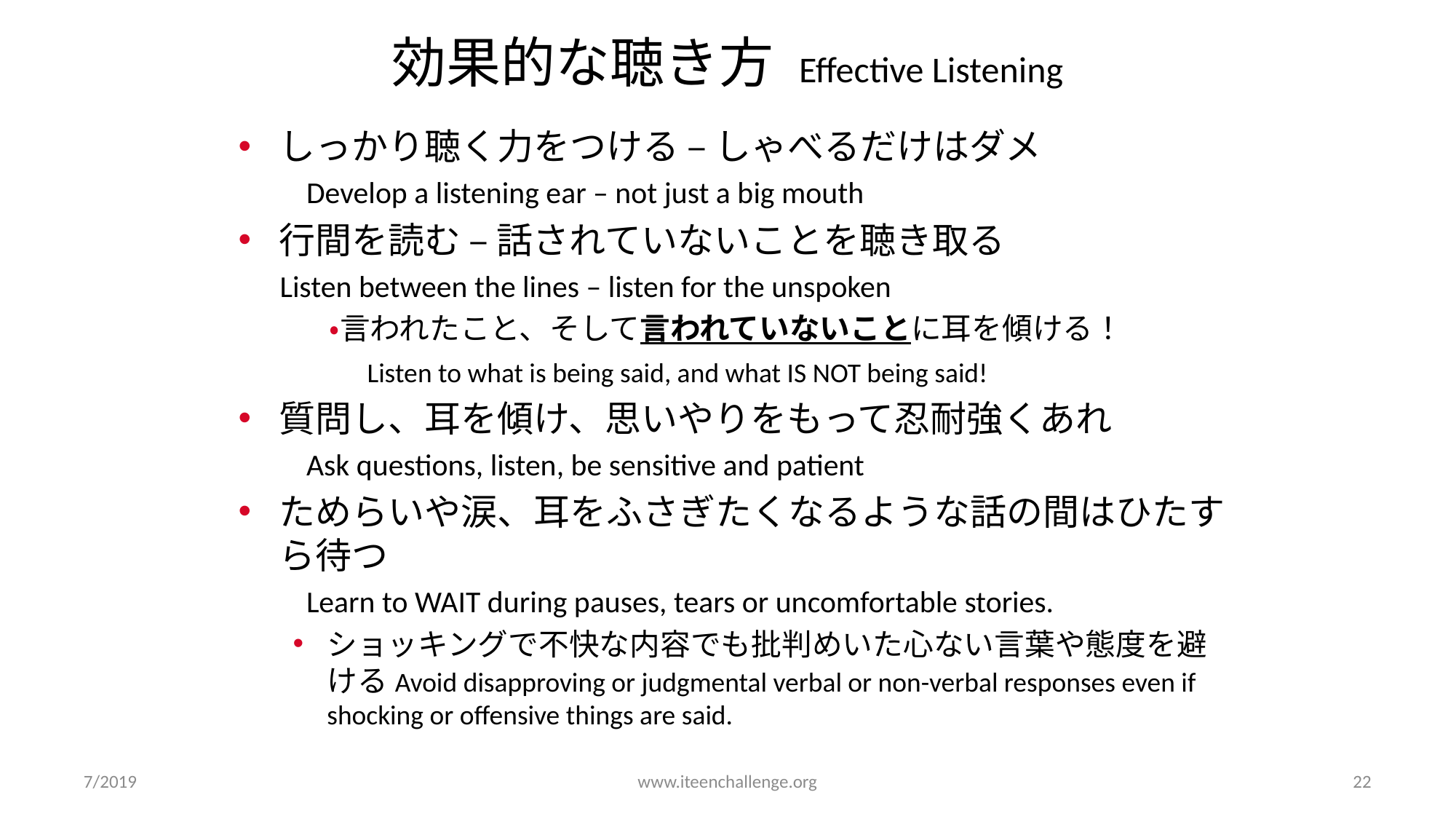

# 効果的な聴き方 Effective Listening
しっかり聴く力をつける – しゃべるだけはダメ
　　Develop a listening ear – not just a big mouth
行間を読む – 話されていないことを聴き取る
      Listen between the lines – listen for the unspoken
　　　・言われたこと、そして言われていないことに耳を傾ける！
　　　　Listen to what is being said, and what IS NOT being said!
質問し、耳を傾け、思いやりをもって忍耐強くあれ
　　Ask questions, listen, be sensitive and patient
ためらいや涙、耳をふさぎたくなるような話の間はひたすら待つ
　　Learn to WAIT during pauses, tears or uncomfortable stories.
ショッキングで不快な内容でも批判めいた心ない言葉や態度を避けるAvoid disapproving or judgmental verbal or non-verbal responses even if shocking or offensive things are said.

7/2019
www.iteenchallenge.org
22